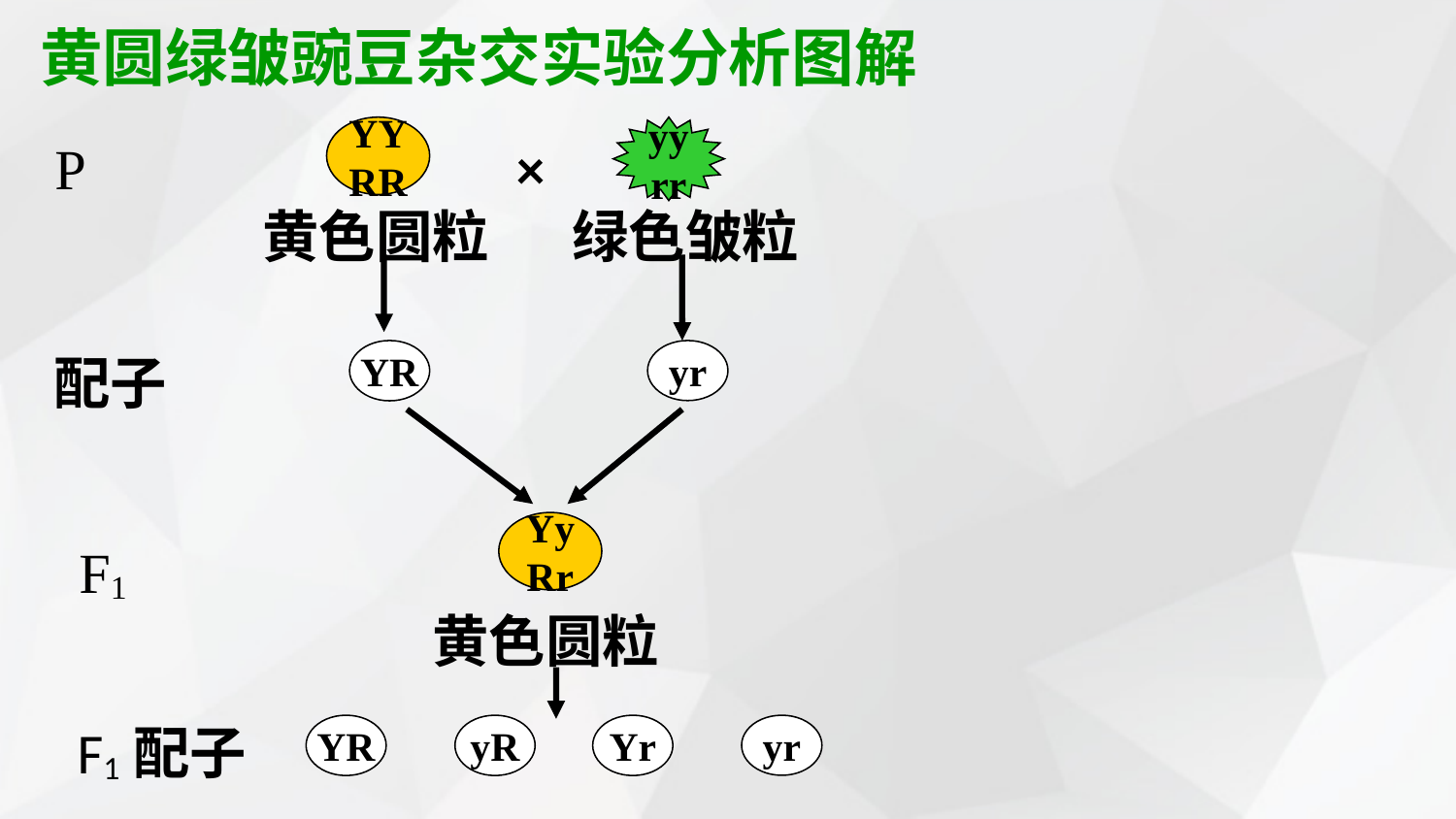

# 黄圆绿皱豌豆杂交实验分析图解
YY
RR
yy
rr
×
P
黄色圆粒
绿色皱粒

配子
YR
yr

Yy
Rr
F1
黄色圆粒

F1配子
YR
yR
Yr
yr